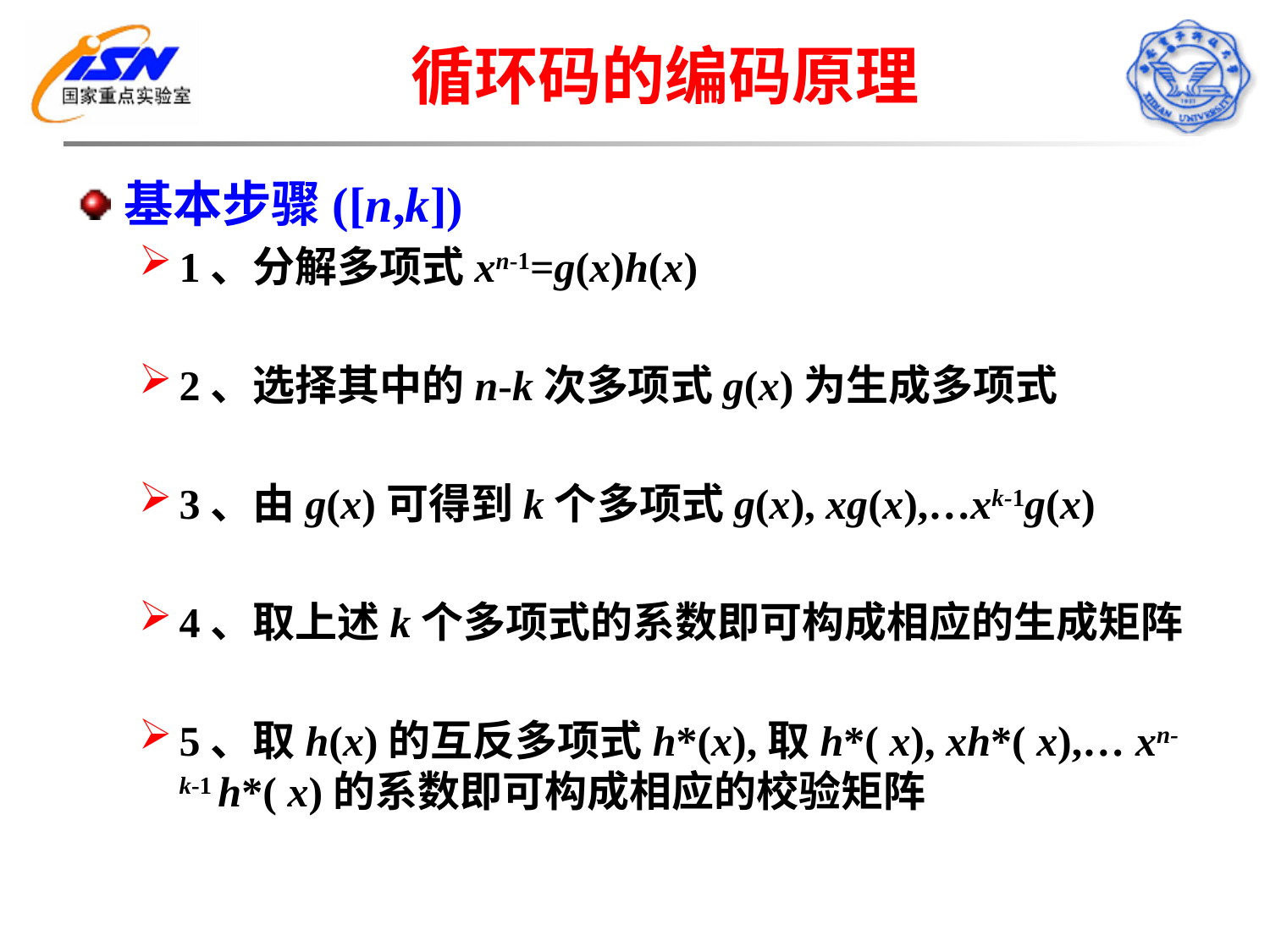

# 循环码的编码原理
基本步骤([n,k])
1、分解多项式xn-1=g(x)h(x)

2、选择其中的n-k次多项式g(x)为生成多项式

3、由g(x)可得到k个多项式g(x), xg(x),…xk-1g(x)

4、取上述k个多项式的系数即可构成相应的生成矩阵

5、取h(x)的互反多项式h*(x),取h*( x), xh*( x),… xn-k-1 h*( x)的系数即可构成相应的校验矩阵